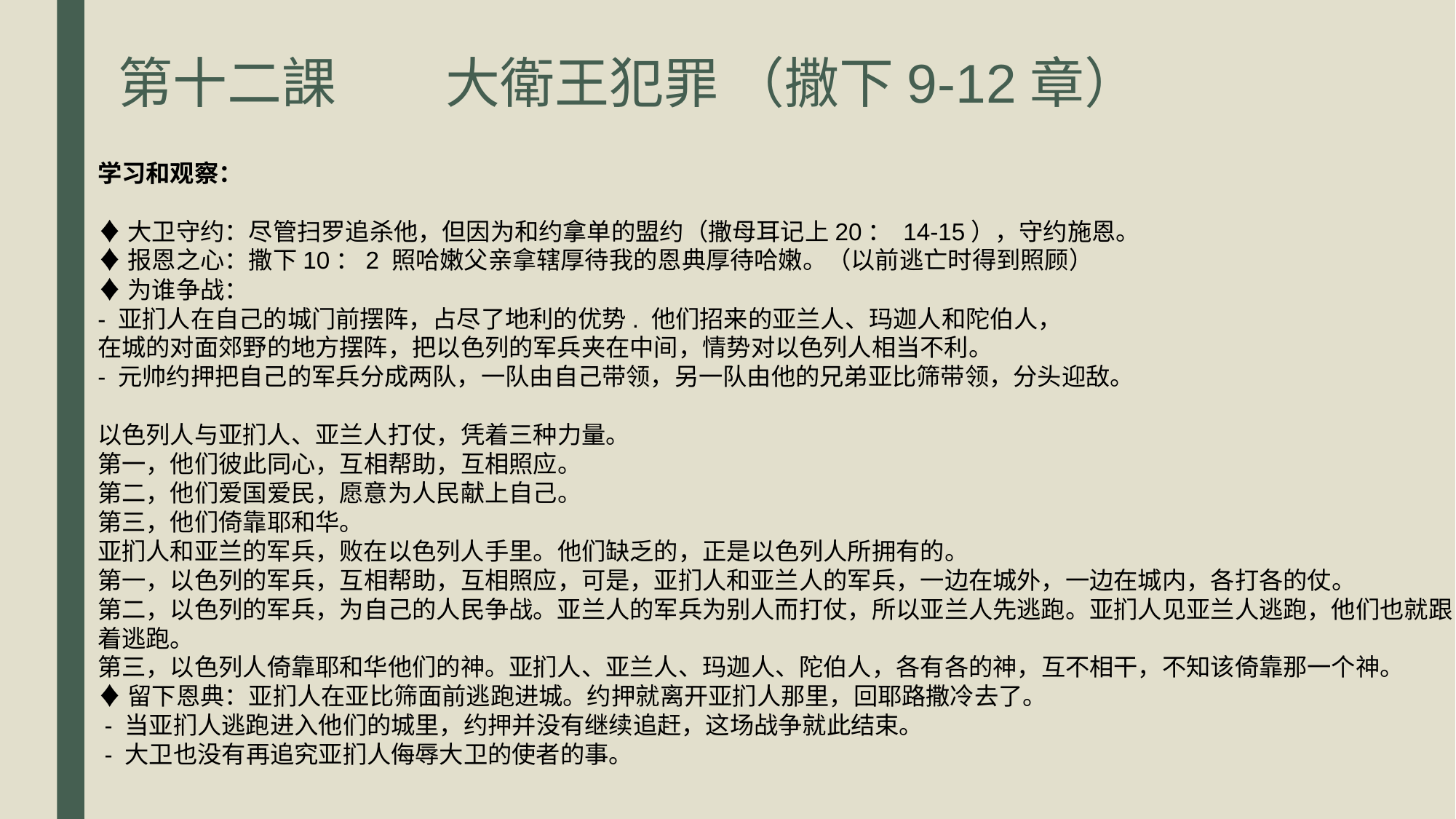

第十二課	大衛王犯罪 （撒下9-12章）
学习和观察：

♦大卫守约：尽管扫罗追杀他，但因为和约拿单的盟约（撒母耳记上20： 14-15），守约施恩。
♦报恩之心：撒下10：2 照哈嫩父亲拿辖厚待我的恩典厚待哈嫩。（以前逃亡时得到照顾）
♦为谁争战：
- 亚扪人在自己的城门前摆阵，占尽了地利的优势. 他们招来的亚兰人、玛迦人和陀伯人，
在城的对面郊野的地方摆阵，把以色列的军兵夹在中间，情势对以色列人相当不利。
- 元帅约押把自己的军兵分成两队，一队由自己带领，另一队由他的兄弟亚比筛带领，分头迎敌。

以色列人与亚扪人、亚兰人打仗，凭着三种力量。
第一，他们彼此同心，互相帮助，互相照应。
第二，他们爱国爱民，愿意为人民献上自己。
第三，他们倚靠耶和华。
亚扪人和亚兰的军兵，败在以色列人手里。他们缺乏的，正是以色列人所拥有的。
第一，以色列的军兵，互相帮助，互相照应，可是，亚扪人和亚兰人的军兵，一边在城外，一边在城内，各打各的仗。
第二，以色列的军兵，为自己的人民争战。亚兰人的军兵为别人而打仗，所以亚兰人先逃跑。亚扪人见亚兰人逃跑，他们也就跟着逃跑。
第三，以色列人倚靠耶和华他们的神。亚扪人、亚兰人、玛迦人、陀伯人，各有各的神，互不相干，不知该倚靠那一个神。
♦留下恩典：亚扪人在亚比筛面前逃跑进城。约押就离开亚扪人那里，回耶路撒冷去了。
 - 当亚扪人逃跑进入他们的城里，约押并没有继续追赶，这场战争就此结束。
 - 大卫也没有再追究亚扪人侮辱大卫的使者的事。